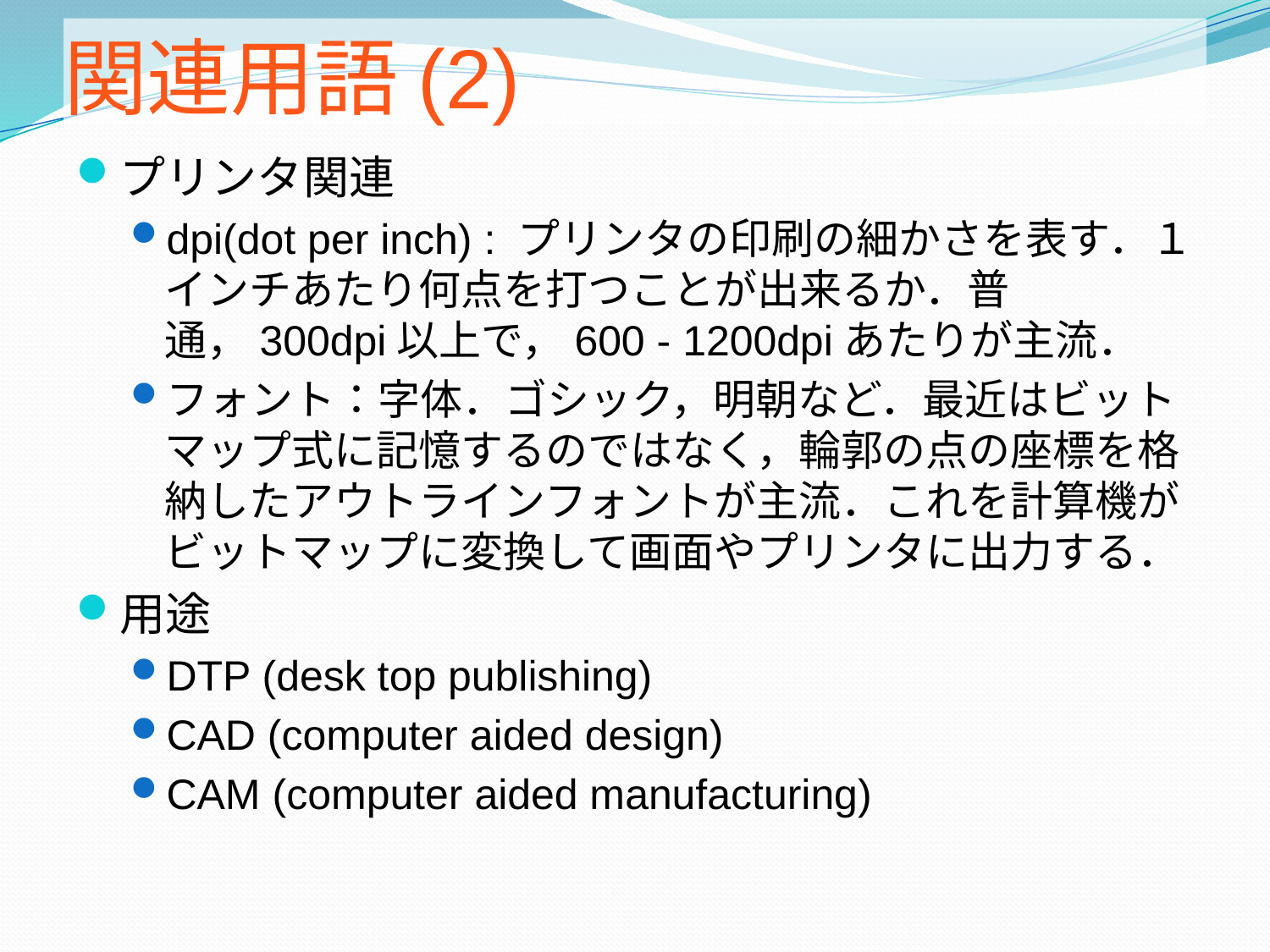

# 関連用語(2)
プリンタ関連
dpi(dot per inch) : プリンタの印刷の細かさを表す．１インチあたり何点を打つことが出来るか．普通，300dpi以上で，600 - 1200dpiあたりが主流．
フォント：字体．ゴシック，明朝など．最近はビットマップ式に記憶するのではなく，輪郭の点の座標を格納したアウトラインフォントが主流．これを計算機がビットマップに変換して画面やプリンタに出力する．
用途
DTP (desk top publishing)
CAD (computer aided design)
CAM (computer aided manufacturing)